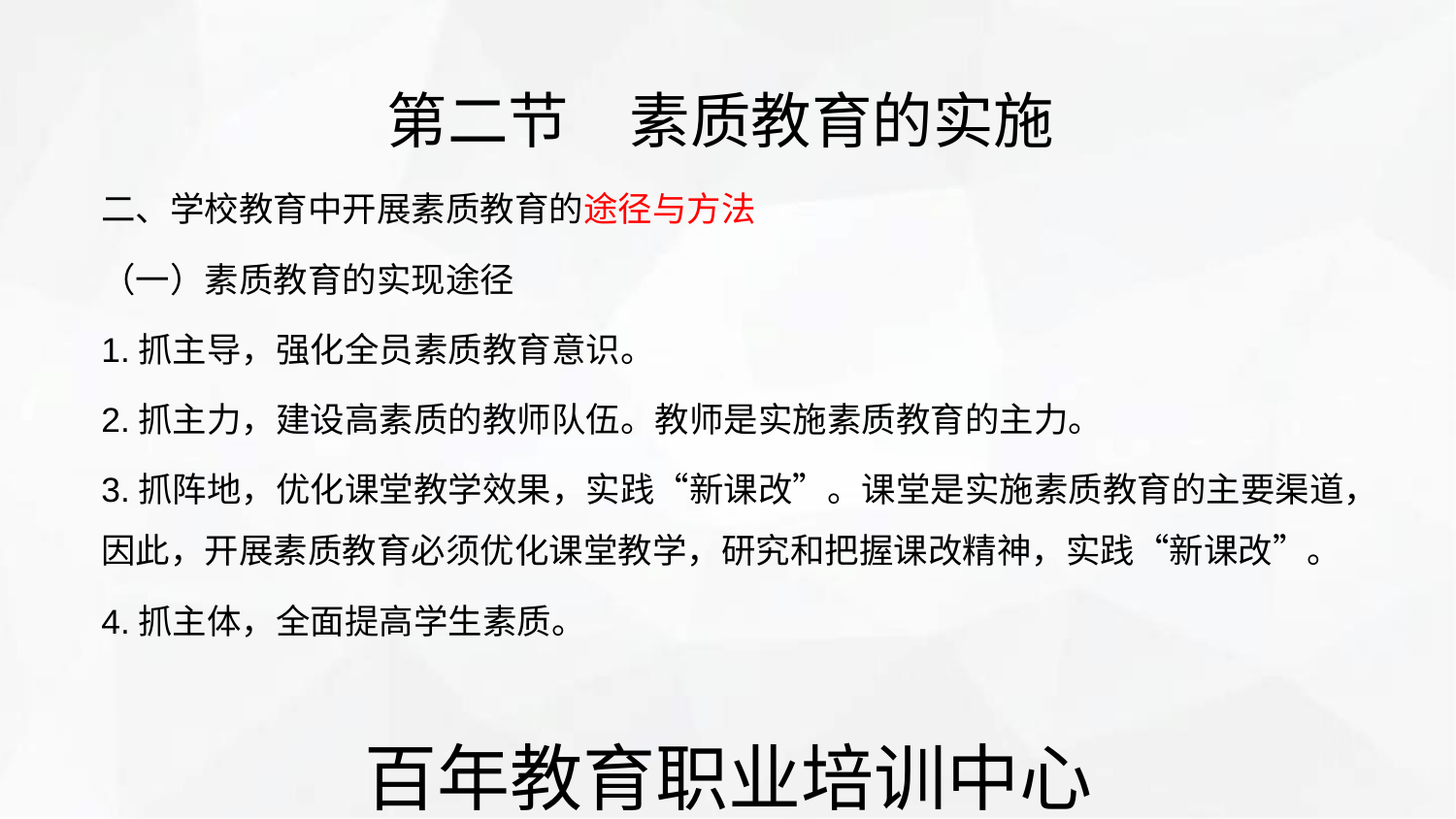

第二节　素质教育的实施
二、学校教育中开展素质教育的途径与方法
（一）素质教育的实现途径
1.抓主导，强化全员素质教育意识。
2.抓主力，建设高素质的教师队伍。教师是实施素质教育的主力。
3.抓阵地，优化课堂教学效果，实践“新课改”。课堂是实施素质教育的主要渠道，
因此，开展素质教育必须优化课堂教学，研究和把握课改精神，实践“新课改”。
4.抓主体，全面提高学生素质。
百年教育职业培训中心